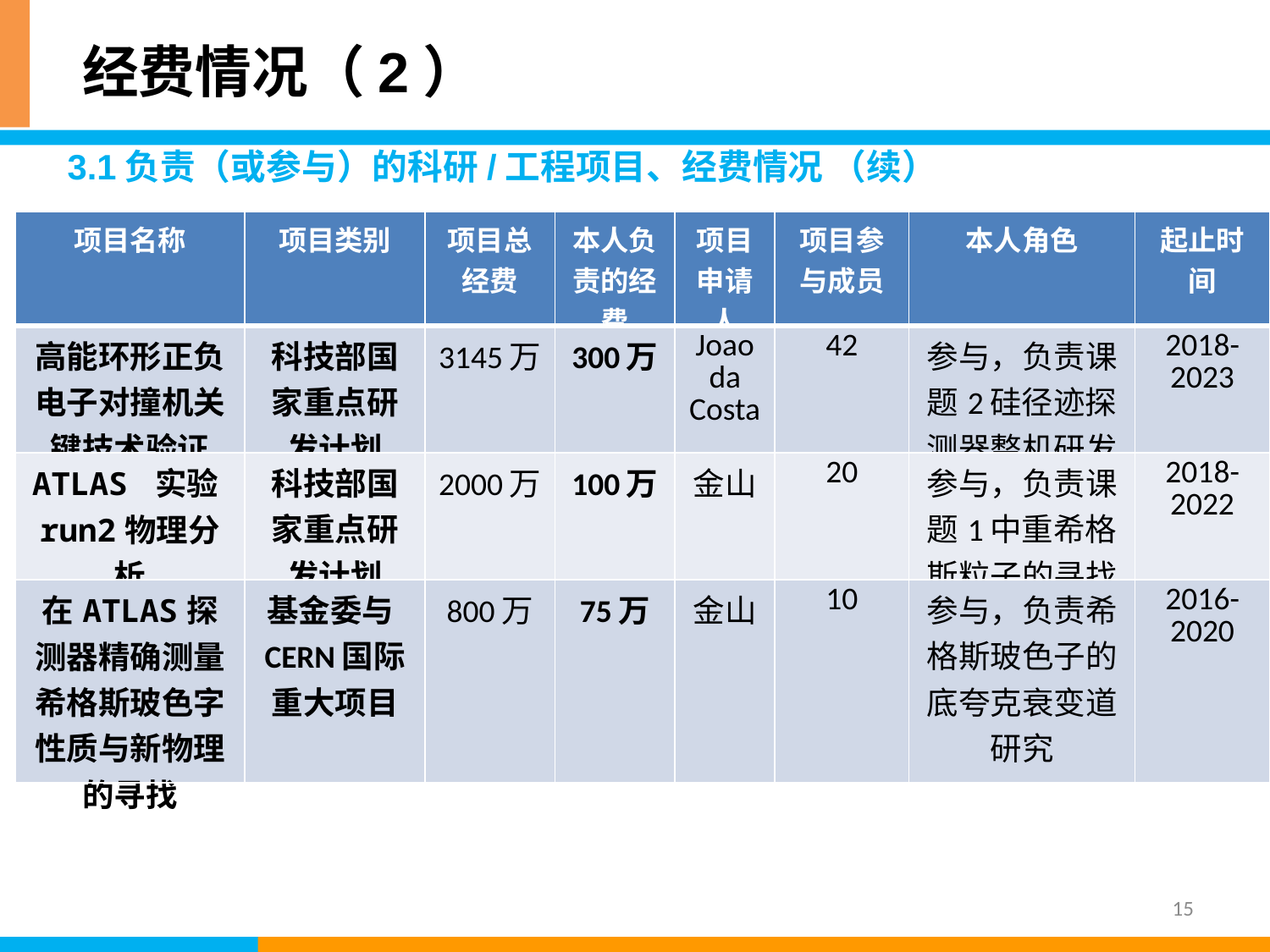

# 经费情况（2）
3.1负责（或参与）的科研/工程项目、经费情况 （续）
| 项目名称 | 项目类别 | 项目总经费 | 本人负责的经费 | 项目申请人 | 项目参与成员 | 本人角色 | 起止时间 |
| --- | --- | --- | --- | --- | --- | --- | --- |
| 高能环形正负电子对撞机关键技术验证 | 科技部国家重点研发计划 | 3145万 | 300万 | Joao da Costa | 42 | 参与，负责课题2硅径迹探测器整机研发 | 2018-2023 |
| ATLAS 实验run2物理分析 | 科技部国家重点研发计划 | 2000万 | 100万 | 金山 | 20 | 参与，负责课题1中重希格斯粒子的寻找 | 2018-2022 |
| 在ATLAS探测器精确测量希格斯玻色字性质与新物理的寻找 | 基金委与CERN国际重大项目 | 800万 | 75万 | 金山 | 10 | 参与，负责希格斯玻色子的底夸克衰变道研究 | 2016-2020 |
15